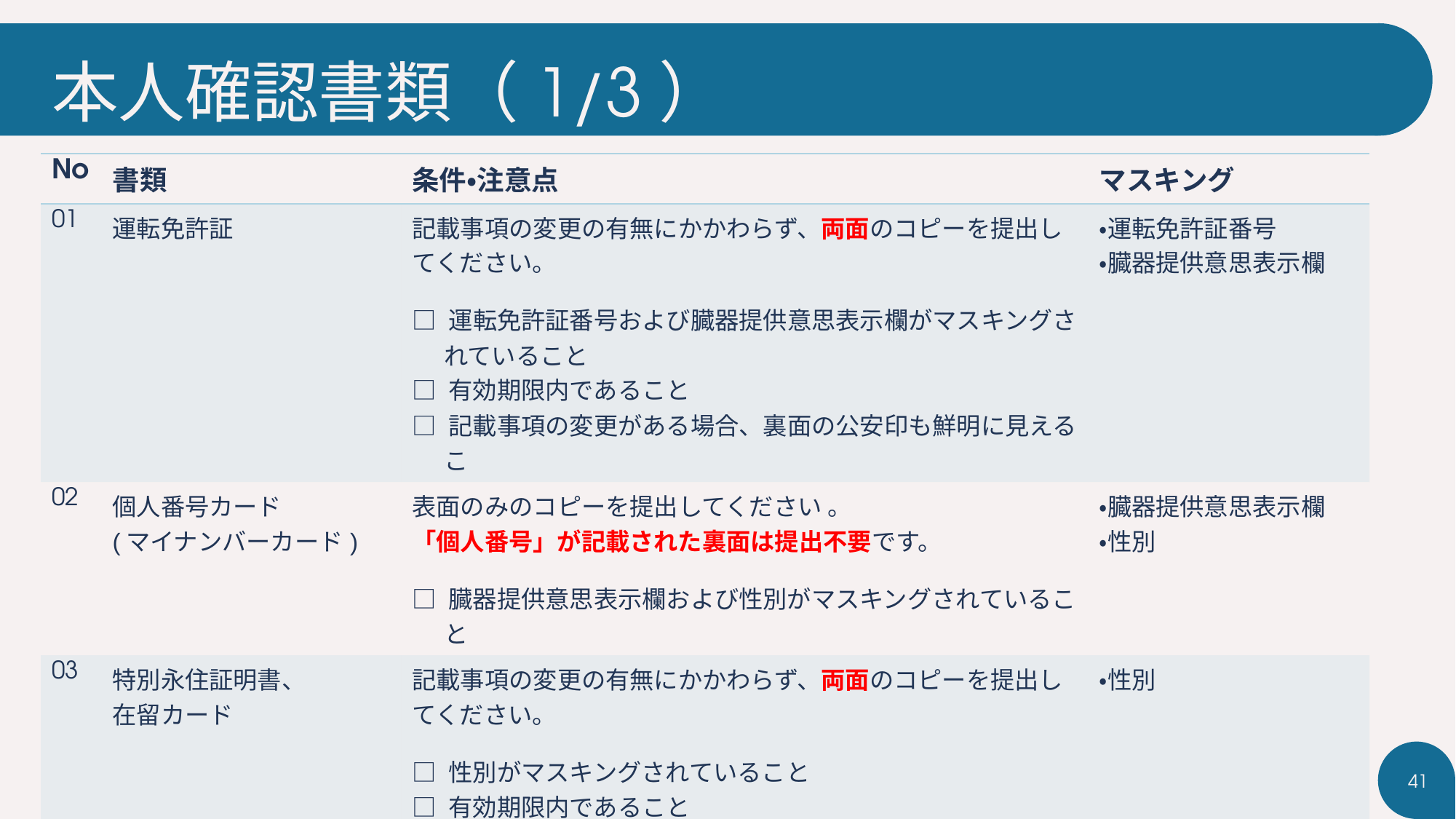

# 本人確認書類（1/3）
| No | 書類 | 条件・注意点 | マスキング |
| --- | --- | --- | --- |
| 01 | 運転免許証 | 記載事項の変更の有無にかかわらず、両面のコピーを提出してください。 □ 運転免許証番号および臓器提供意思表示欄がマスキングされていること □ 有効期限内であること □ 記載事項の変更がある場合、裏面の公安印も鮮明に見えるこ | ・運転免許証番号 ・臓器提供意思表示欄 |
| 02 | 個人番号カード (マイナンバーカード) | 表面のみのコピーを提出してください 。 「個人番号」が記載された裏面は提出不要です。 □ 臓器提供意思表示欄および性別がマスキングされていること | ・臓器提供意思表示欄 ・性別 |
| 03 | 特別永住証明書、 在留カード | 記載事項の変更の有無にかかわらず、両面のコピーを提出してください。 □ 性別がマスキングされていること □ 有効期限内であること | ・性別 |
41